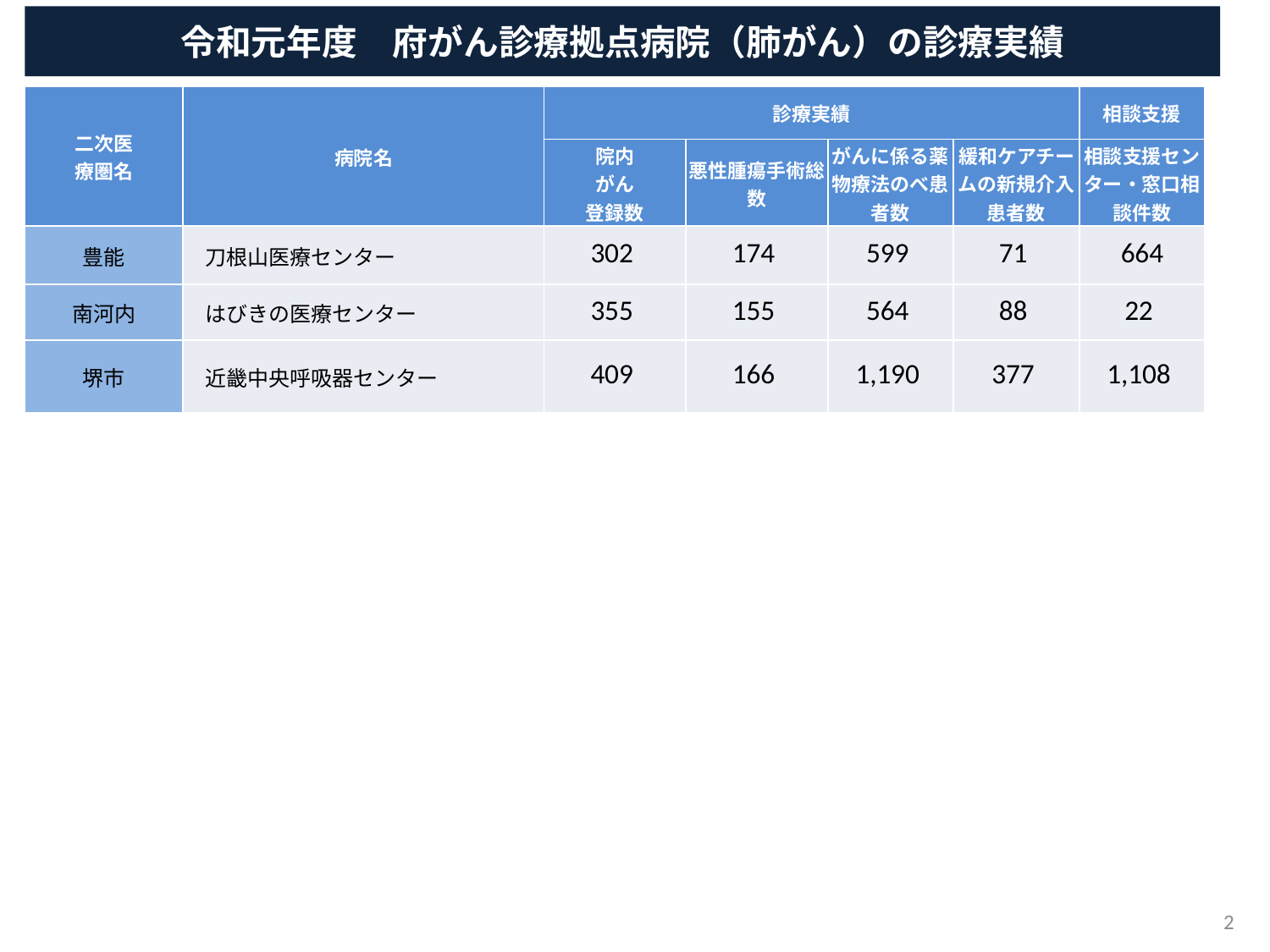

令和元年度　府がん診療拠点病院（肺がん）の診療実績
| 二次医 療圏名 | 病院名 | 診療実績 |  |  |  | 相談支援 |
| --- | --- | --- | --- | --- | --- | --- |
|  |  | 院内 がん 登録数 | 悪性腫瘍手術総数 | がんに係る薬物療法のべ患者数 | 緩和ケアチームの新規介入患者数 | 相談支援センター・窓口相談件数 |
| 豊能 | 刀根山医療センター | 302 | 174 | 599 | 71 | 664 |
| 南河内 | はびきの医療センター | 355 | 155 | 564 | 88 | 22 |
| 堺市 | 近畿中央呼吸器センター | 409 | 166 | 1,190 | 377 | 1,108 |
2